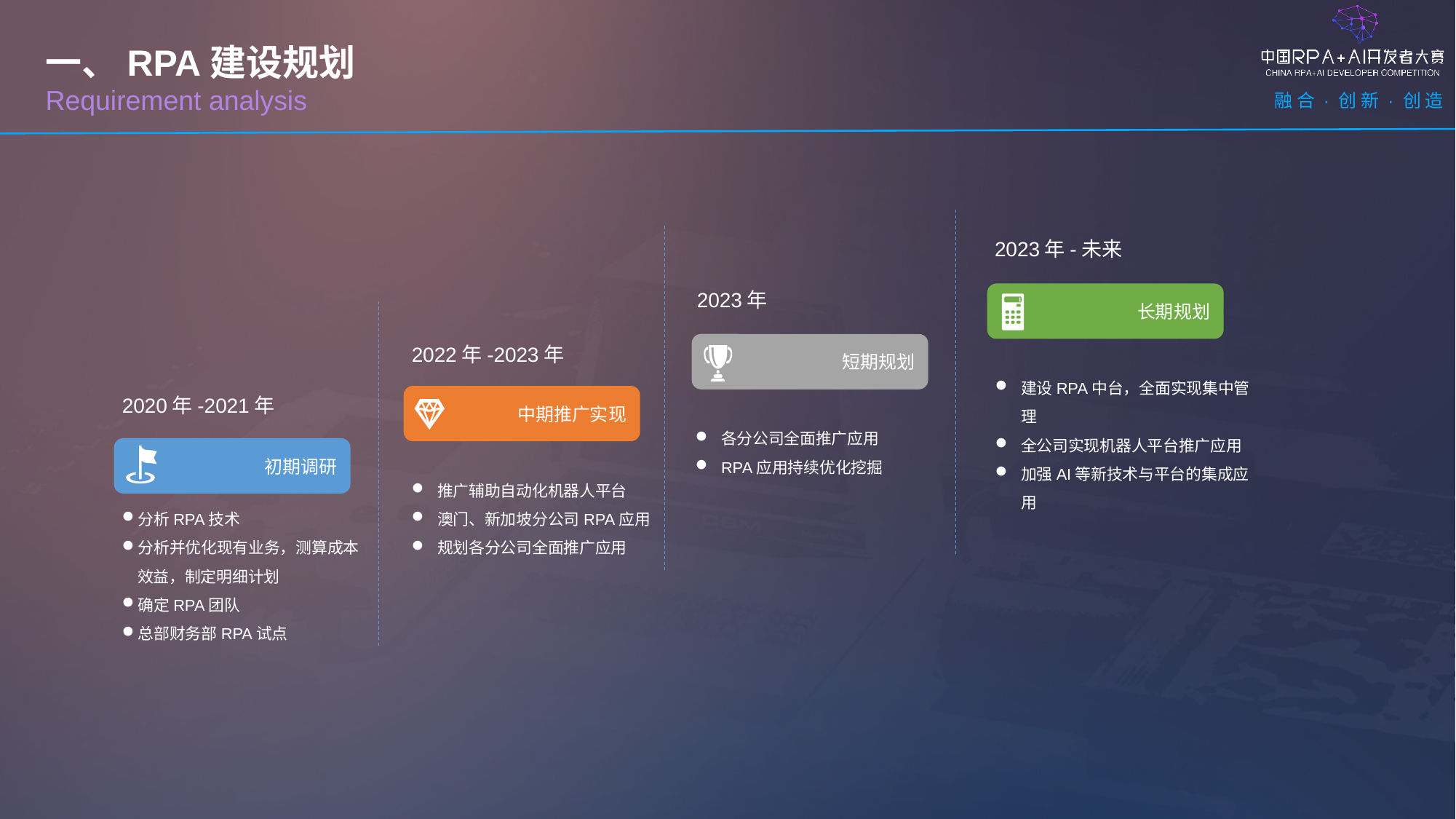

一、RPA建设规划
Requirement analysis

2023年-未来
2023年
长期规划

短期规划

2022年-2023年
建设RPA中台，全面实现集中管理
全公司实现机器人平台推广应用
加强AI等新技术与平台的集成应用
中期推广实现

2020年-2021年
各分公司全面推广应用
RPA应用持续优化挖掘
初期调研

推广辅助自动化机器人平台
澳门、新加坡分公司RPA应用
规划各分公司全面推广应用
分析RPA技术
分析并优化现有业务，测算成本效益，制定明细计划
确定RPA团队
总部财务部RPA试点